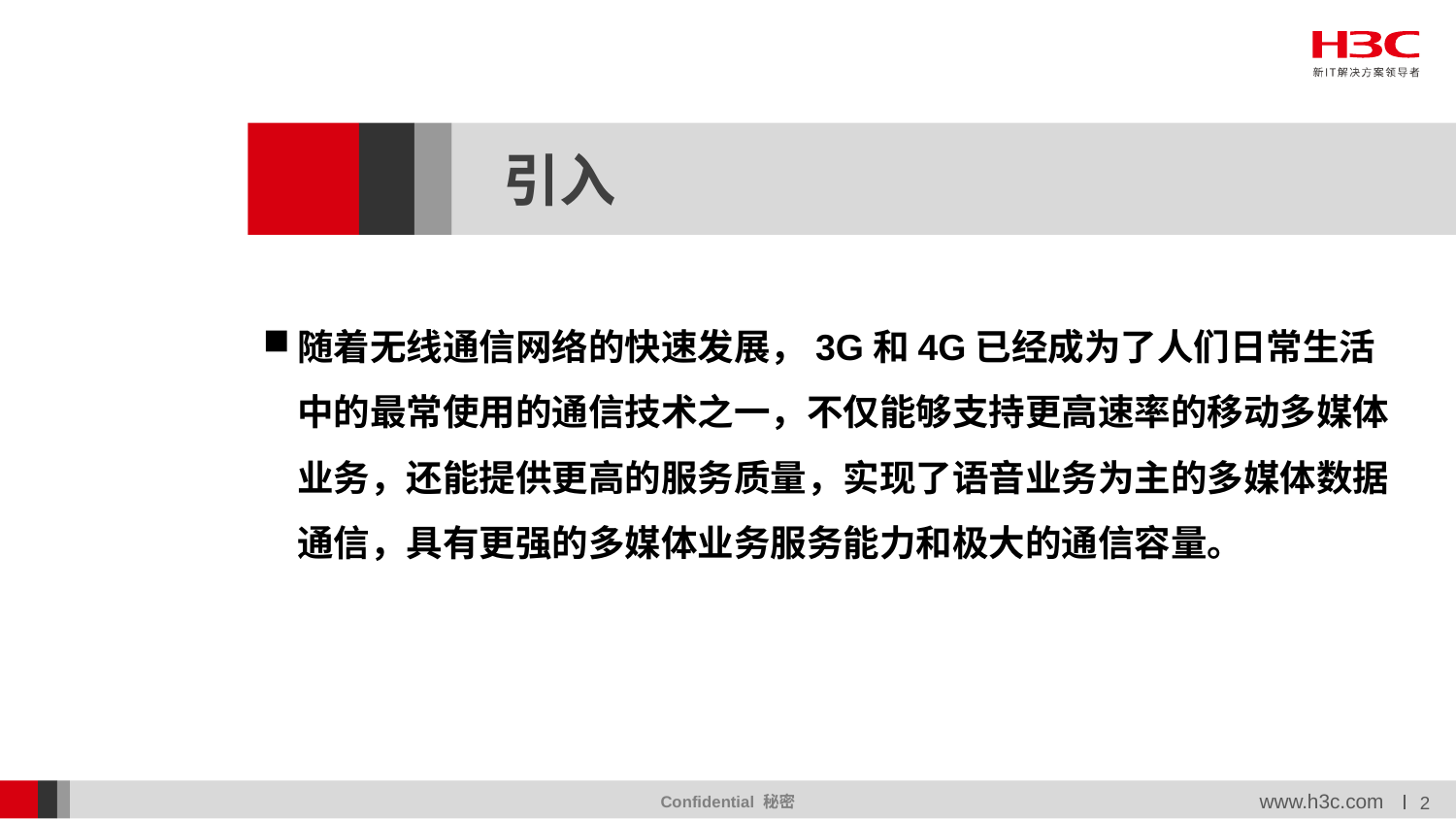

引入

随着无线通信网络的快速发展，3G和4G已经成为了人们日常生活中的最常使用的通信技术之一，不仅能够支持更高速率的移动多媒体业务，还能提供更高的服务质量，实现了语音业务为主的多媒体数据通信，具有更强的多媒体业务服务能力和极大的通信容量。